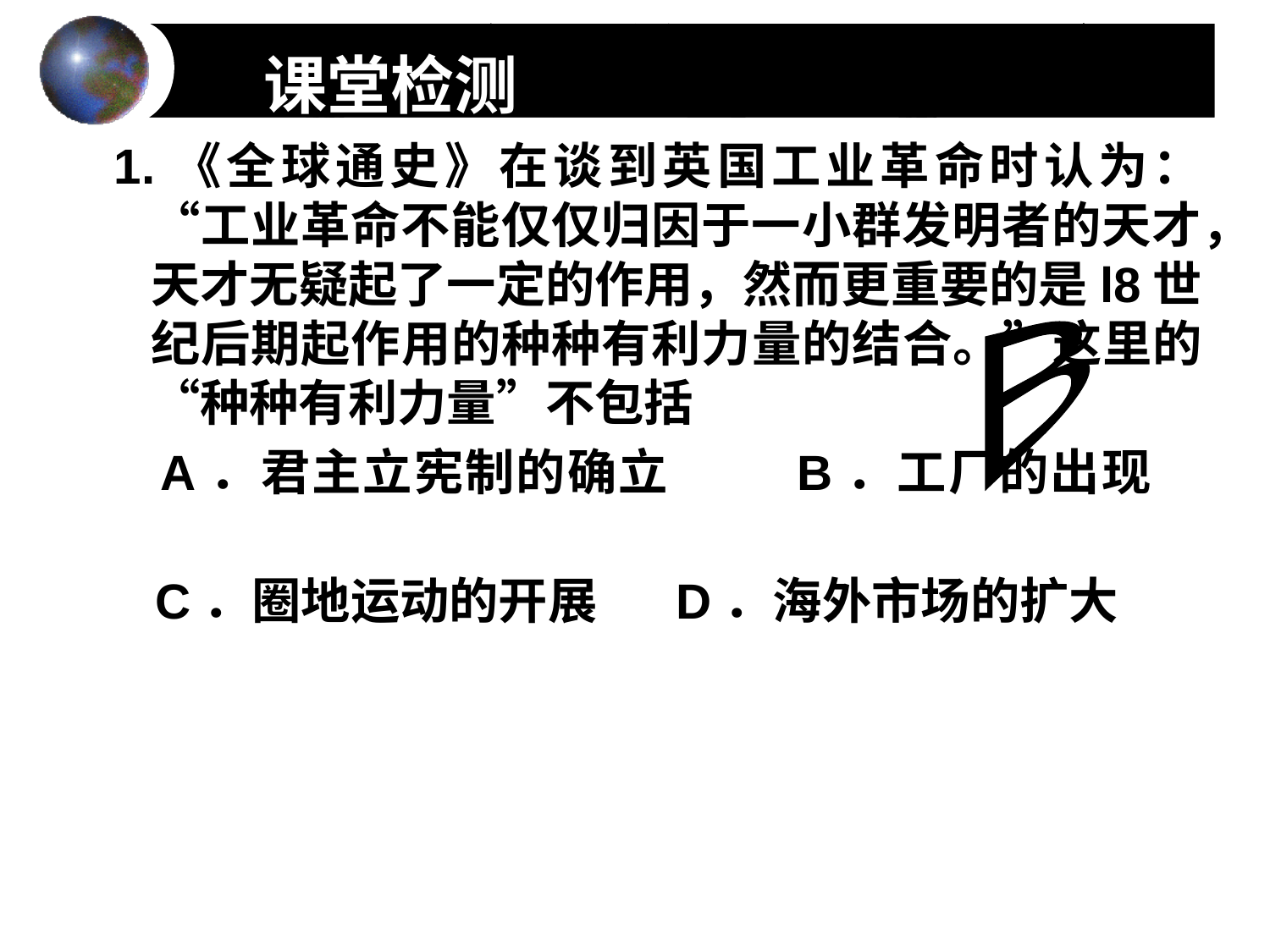

课堂检测
1.《全球通史》在谈到英国工业革命时认为：“工业革命不能仅仅归因于一小群发明者的天才，天才无疑起了一定的作用，然而更重要的是l8世纪后期起作用的种种有利力量的结合。”这里的“种种有利力量”不包括
   A．君主立宪制的确立　　 B．工厂的出现
   C．圈地运动的开展      D．海外市场的扩大

B